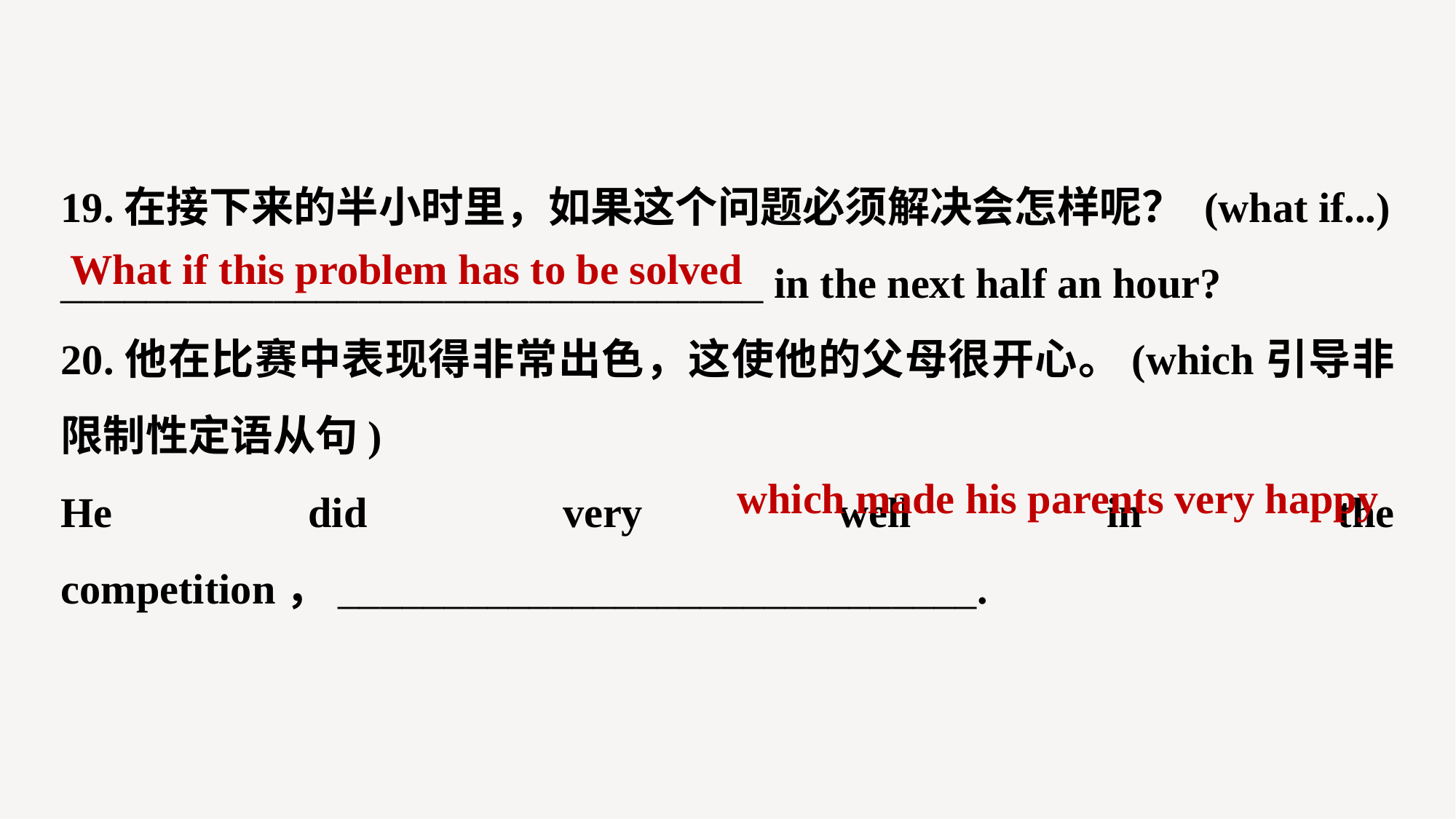

19.在接下来的半小时里，如果这个问题必须解决会怎样呢？ (what if...)
_________________________________ in the next half an hour?
20.他在比赛中表现得非常出色，这使他的父母很开心。(which引导非限制性定语从句)
He did very well in the competition，______________________________.

What if this problem has to be solved
which made his parents very happy